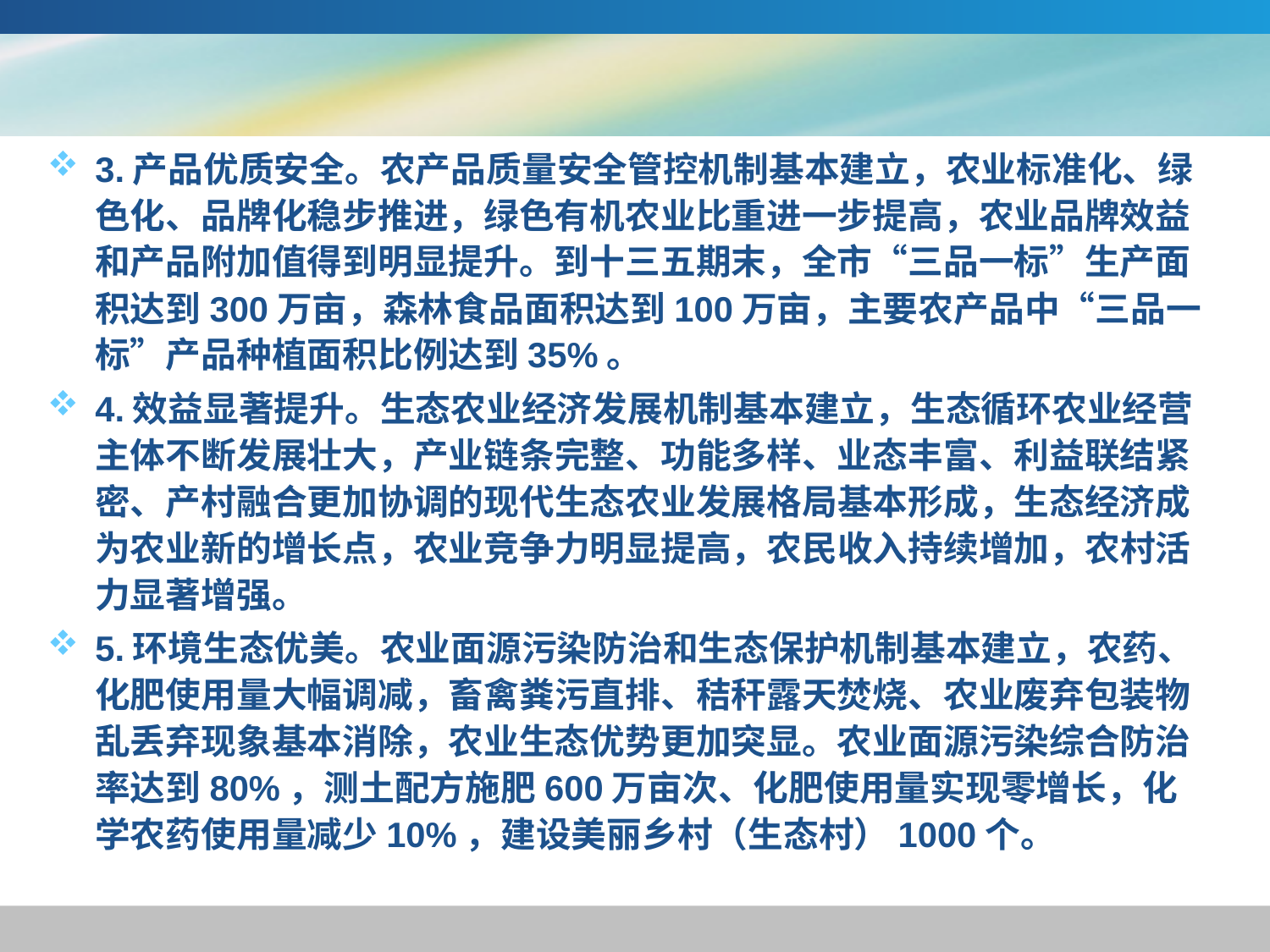

3.产品优质安全。农产品质量安全管控机制基本建立，农业标准化、绿色化、品牌化稳步推进，绿色有机农业比重进一步提高，农业品牌效益和产品附加值得到明显提升。到十三五期末，全市“三品一标”生产面积达到300万亩，森林食品面积达到100万亩，主要农产品中“三品一标”产品种植面积比例达到35%。
4.效益显著提升。生态农业经济发展机制基本建立，生态循环农业经营主体不断发展壮大，产业链条完整、功能多样、业态丰富、利益联结紧密、产村融合更加协调的现代生态农业发展格局基本形成，生态经济成为农业新的增长点，农业竞争力明显提高，农民收入持续增加，农村活力显著增强。
5.环境生态优美。农业面源污染防治和生态保护机制基本建立，农药、化肥使用量大幅调减，畜禽粪污直排、秸秆露天焚烧、农业废弃包装物乱丢弃现象基本消除，农业生态优势更加突显。农业面源污染综合防治率达到80%，测土配方施肥600万亩次、化肥使用量实现零增长，化学农药使用量减少10%，建设美丽乡村（生态村）1000个。